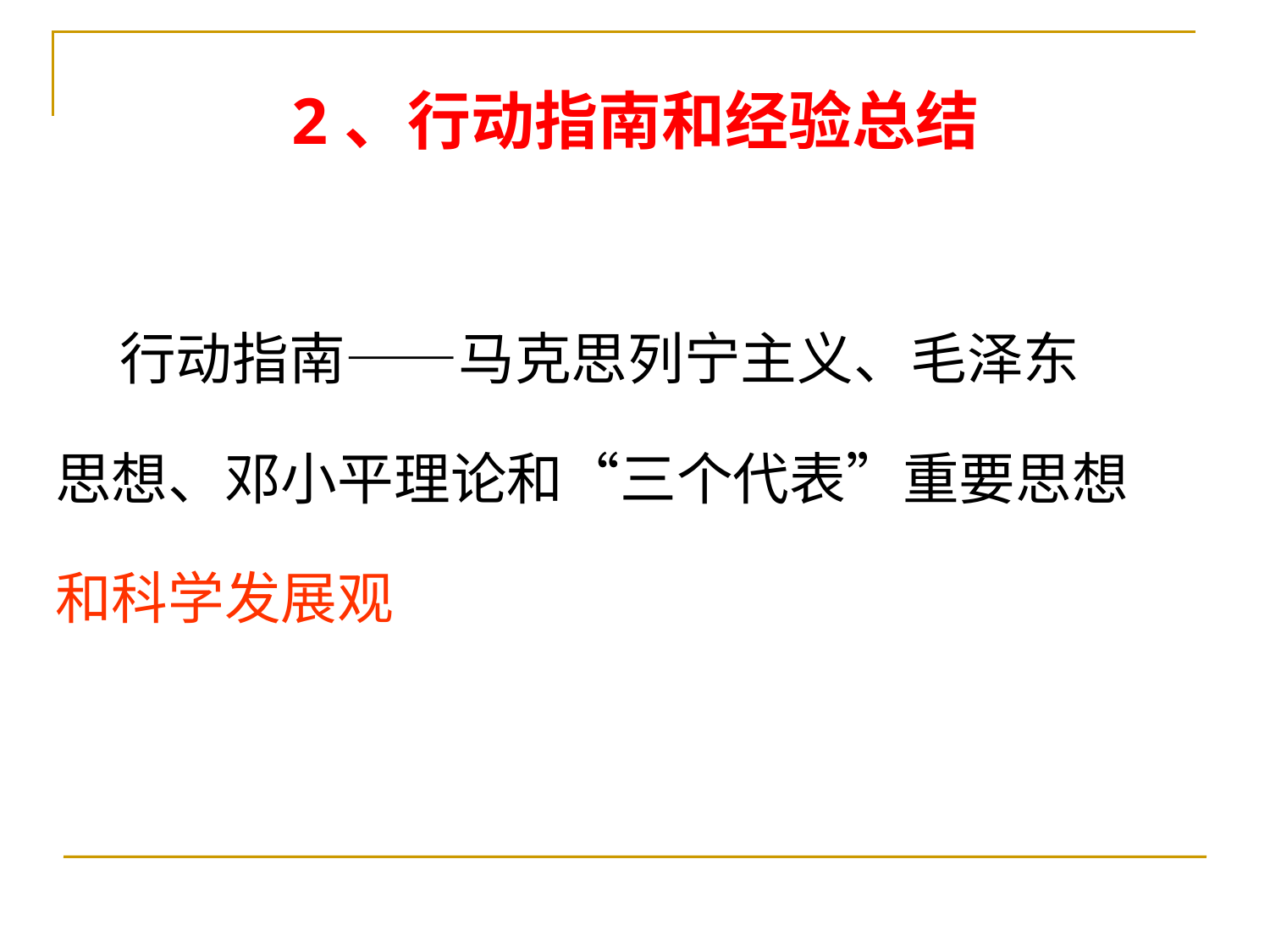

# 2、行动指南和经验总结
    行动指南——马克思列宁主义、毛泽东思想、邓小平理论和“三个代表”重要思想和科学发展观